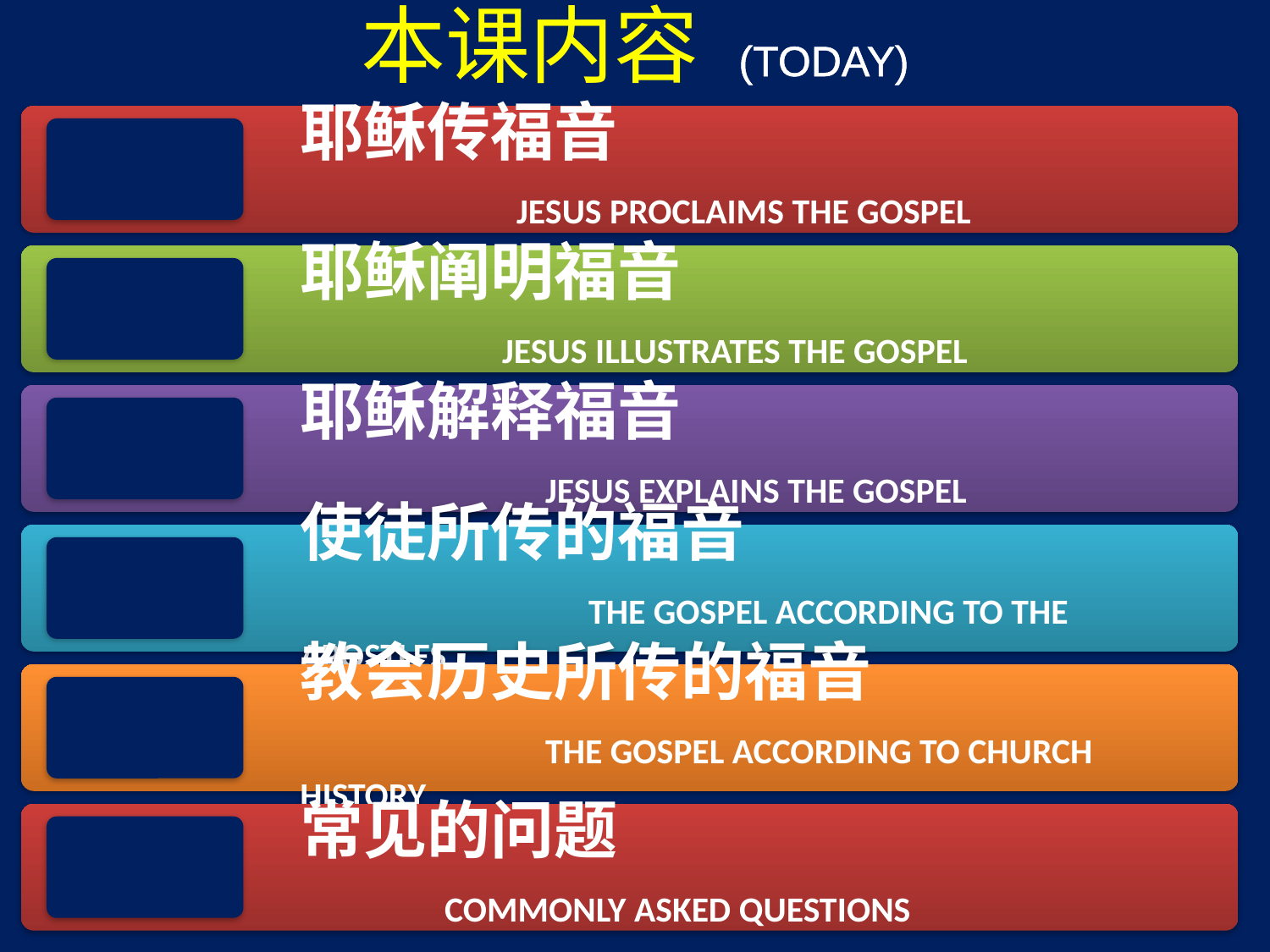

本课内容 (TODAY)
耶稣传福音                                                        JESUS PROCLAIMS THE GOSPEL
耶稣阐明福音                                                   JESUS ILLUSTRATES THE GOSPEL
耶稣解释福音                                                      JESUS EXPLAINS THE GOSPEL
使徒所传的福音                                                    THE GOSPEL ACCORDING TO THE APOSTLES
教会历史所传的福音                                        THE GOSPEL ACCORDING TO CHURCH HISTORY
常见的问题                                                   COMMONLY ASKED QUESTIONS